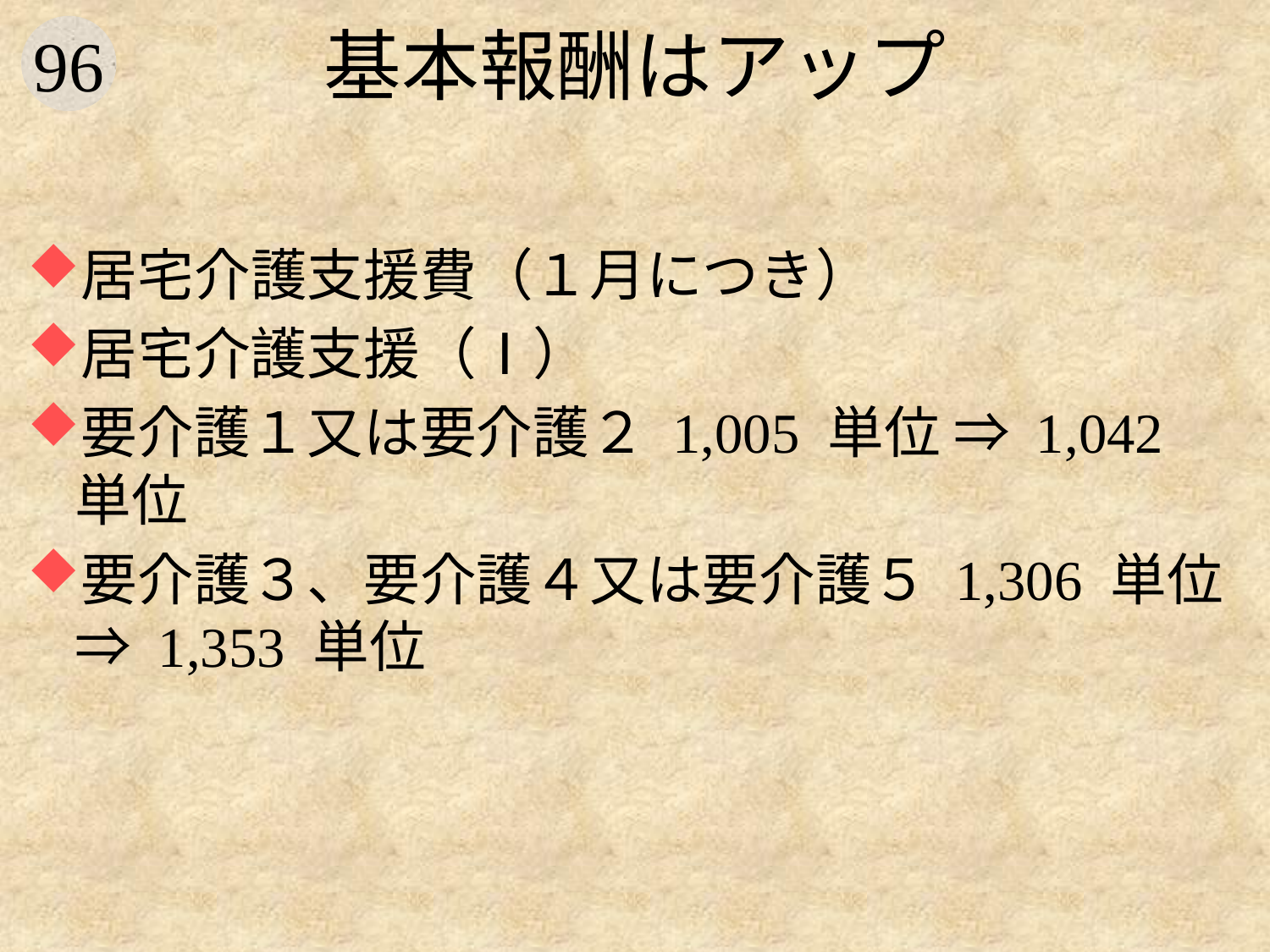

# 基本報酬はアップ
居宅介護支援費（１月につき）
居宅介護支援（Ⅰ）
要介護１又は要介護２ 1,005 単位 ⇒ 1,042 単位
要介護３、要介護４又は要介護５ 1,306 単位 ⇒ 1,353 単位